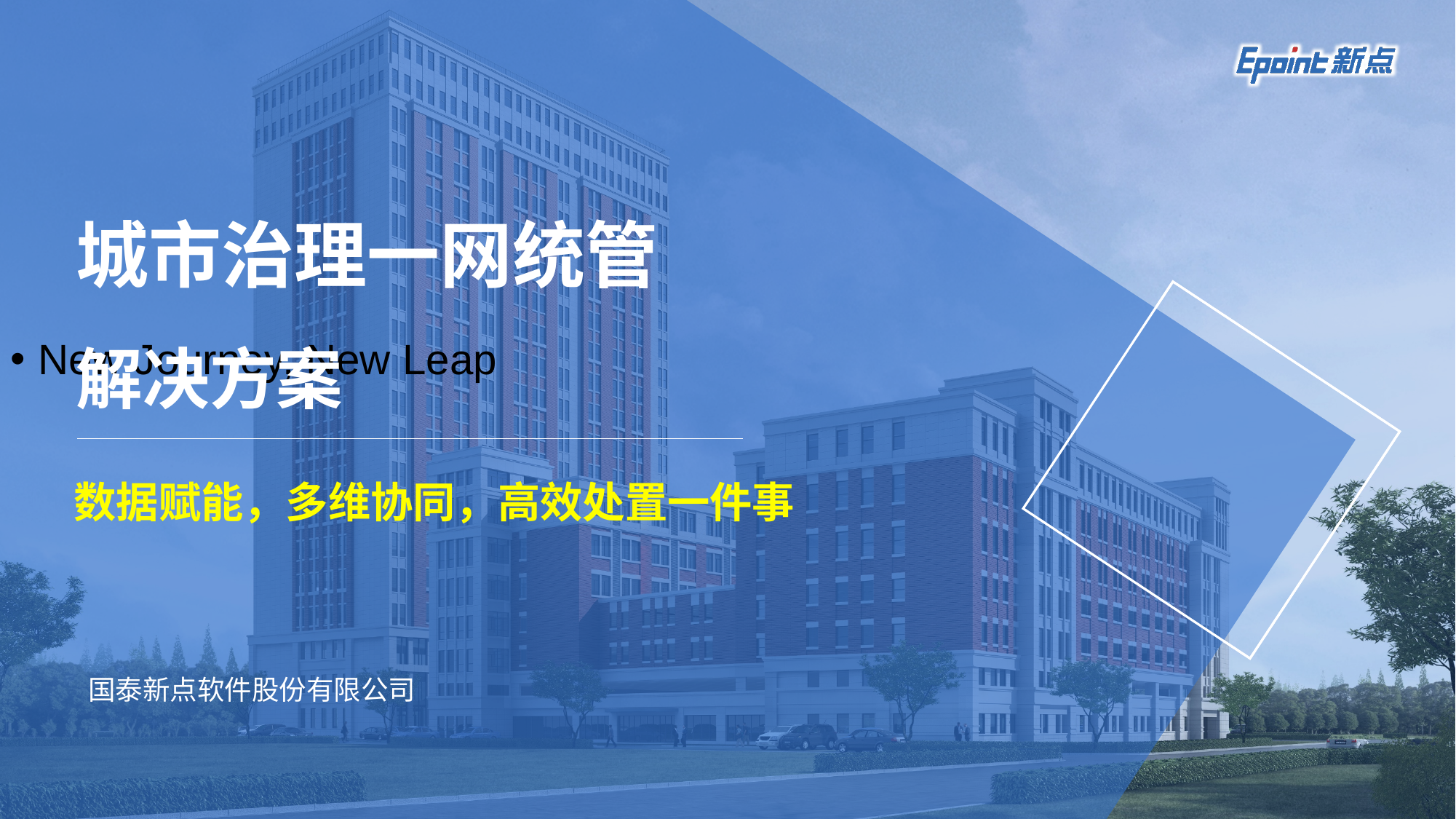

城市治理一网统管
解决方案
New Journey, New Leap

数据赋能，多维协同，高效处置一件事
国泰新点软件股份有限公司